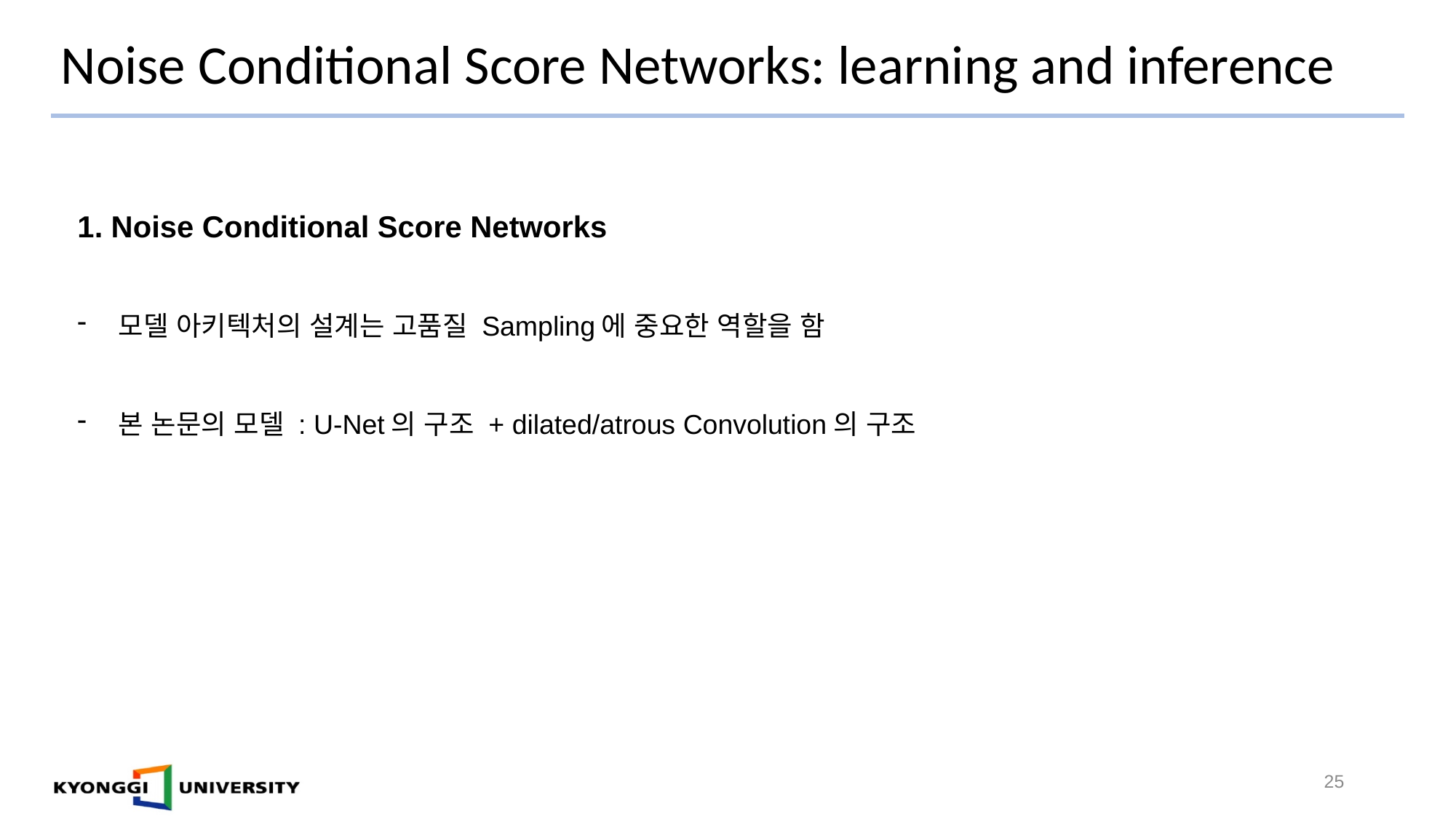

# Noise Conditional Score Networks: learning and inference
1. Noise Conditional Score Networks
모델 아키텍처의 설계는 고품질 Sampling에 중요한 역할을 함
본 논문의 모델 : U-Net의 구조 + dilated/atrous Convolution의 구조
25